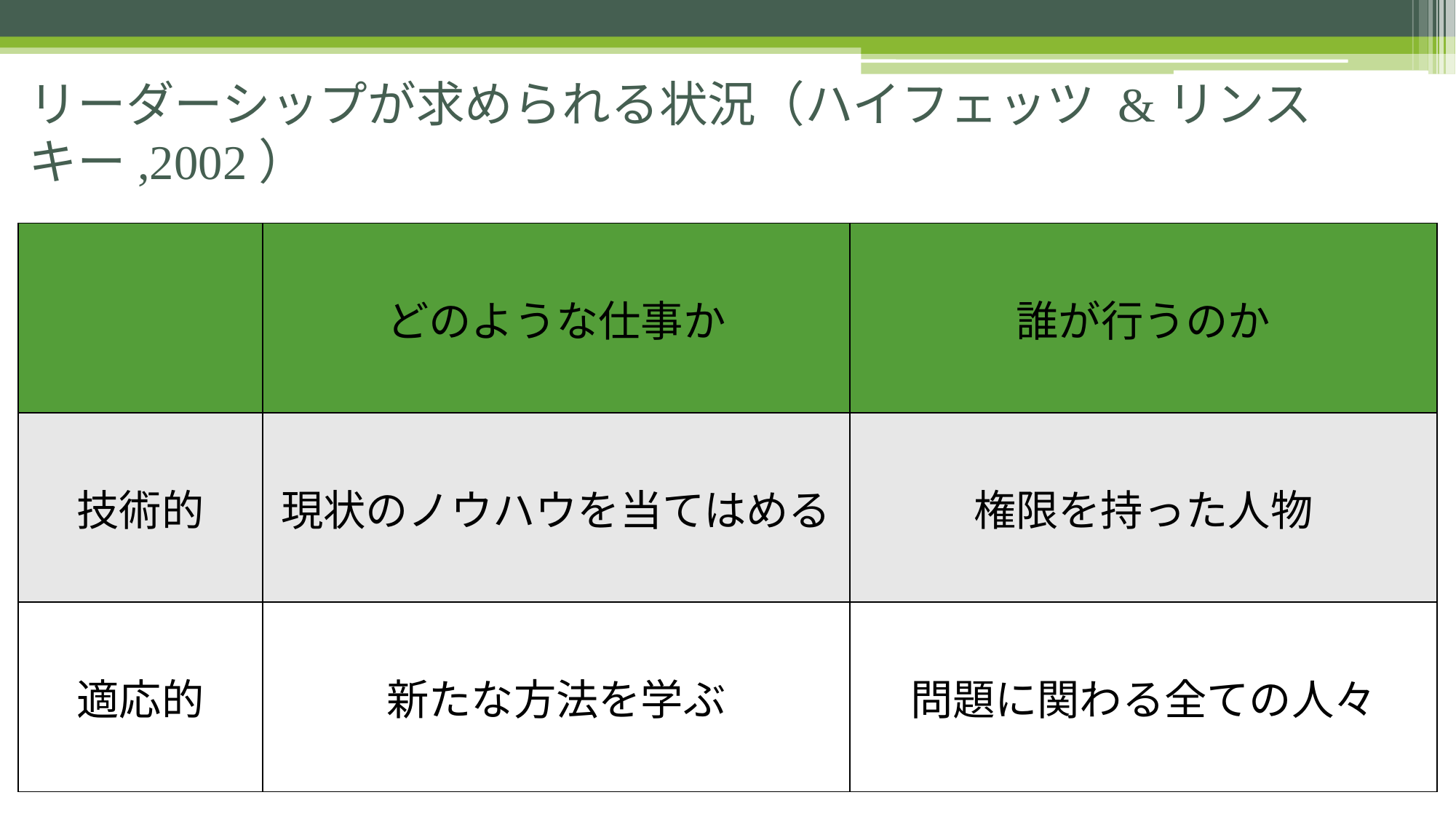

# リーダーシップが求められる状況（ハイフェッツ &リンスキー,2002）
|  | どのような仕事か | 誰が行うのか |
| --- | --- | --- |
| 技術的 | 現状のノウハウを当てはめる | 権限を持った人物 |
| 適応的 | 新たな方法を学ぶ | 問題に関わる全ての人々 |